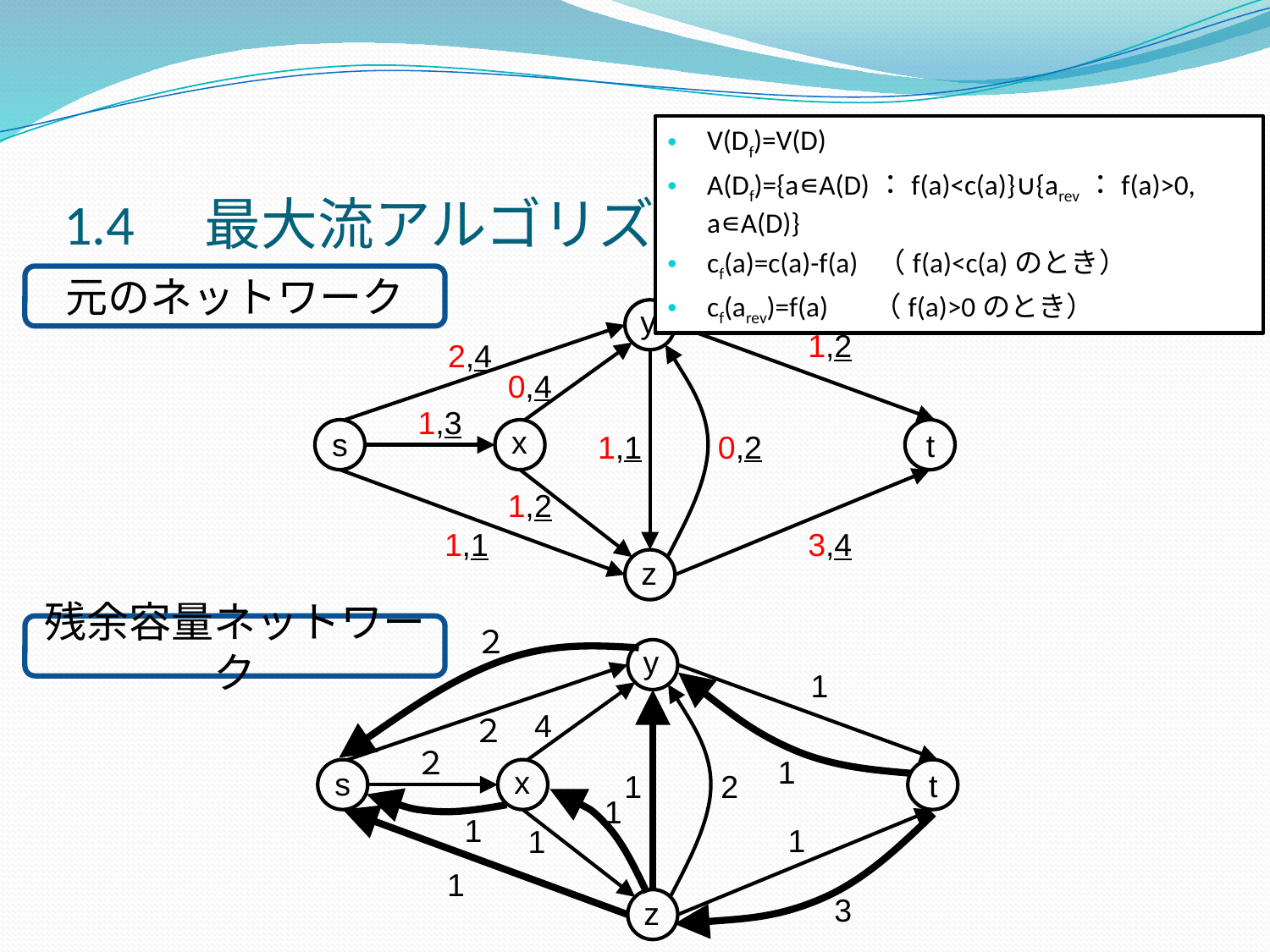

1.4　最大流アルゴリズム
V(Df)=V(D)
A(Df)={a∊A(D)：f(a)<c(a)}∪{arev：f(a)>0, a∊A(D)}
cf(a)=c(a)-f(a)  （f(a)<c(a)のとき）
cf(arev)=f(a)      （f(a)>0のとき）
元のネットワーク
y

1,2
2,4

#
0,4
1,3
x
s

t
1,1
0,2
1,2
1,1
3,4
z

残余容量ネットワーク
２
y

1

4
２
２
1
x
s

t
1
2
1

1

1
1
1
3
z